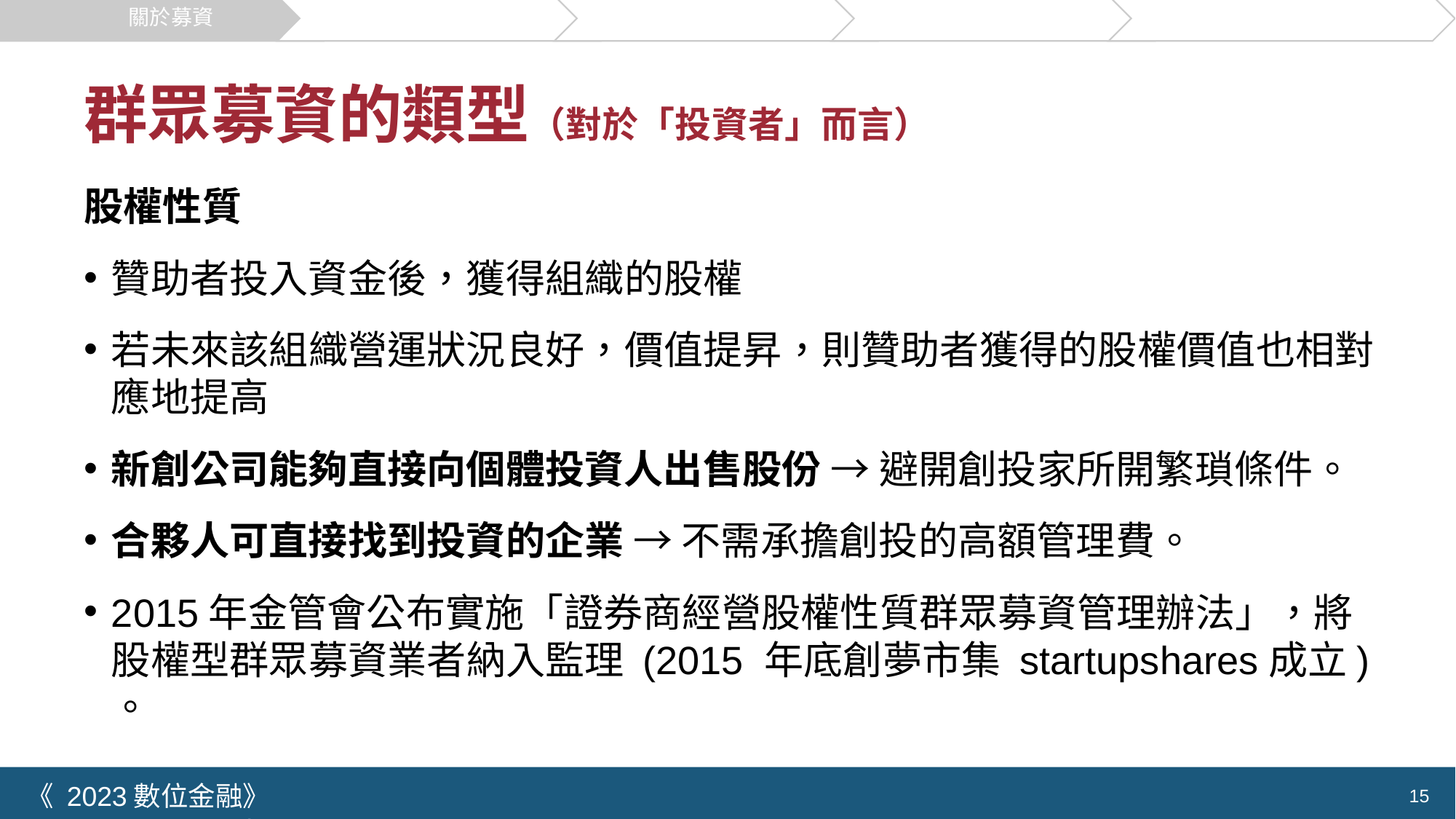

關於募資

群眾募資流程

創新模式

市場與案例

機會與挑戰
# 群眾募資的類型（對於「投資者」而言）
股權性質
贊助者投入資金後，獲得組織的股權
若未來該組織營運狀況良好，價值提昇，則贊助者獲得的股權價值也相對應地提高
新創公司能夠直接向個體投資人出售股份 → 避開創投家所開繁瑣條件。
合夥人可直接找到投資的企業 → 不需承擔創投的高額管理費。
2015年金管會公布實施「證券商經營股權性質群眾募資管理辦法」，將股權型群眾募資業者納入監理 (2015 年底創夢市集 startupshares成立) 。
《 2023數位金融》                                                                                                                                             	NYCU.IIM.IEBI Lab
15